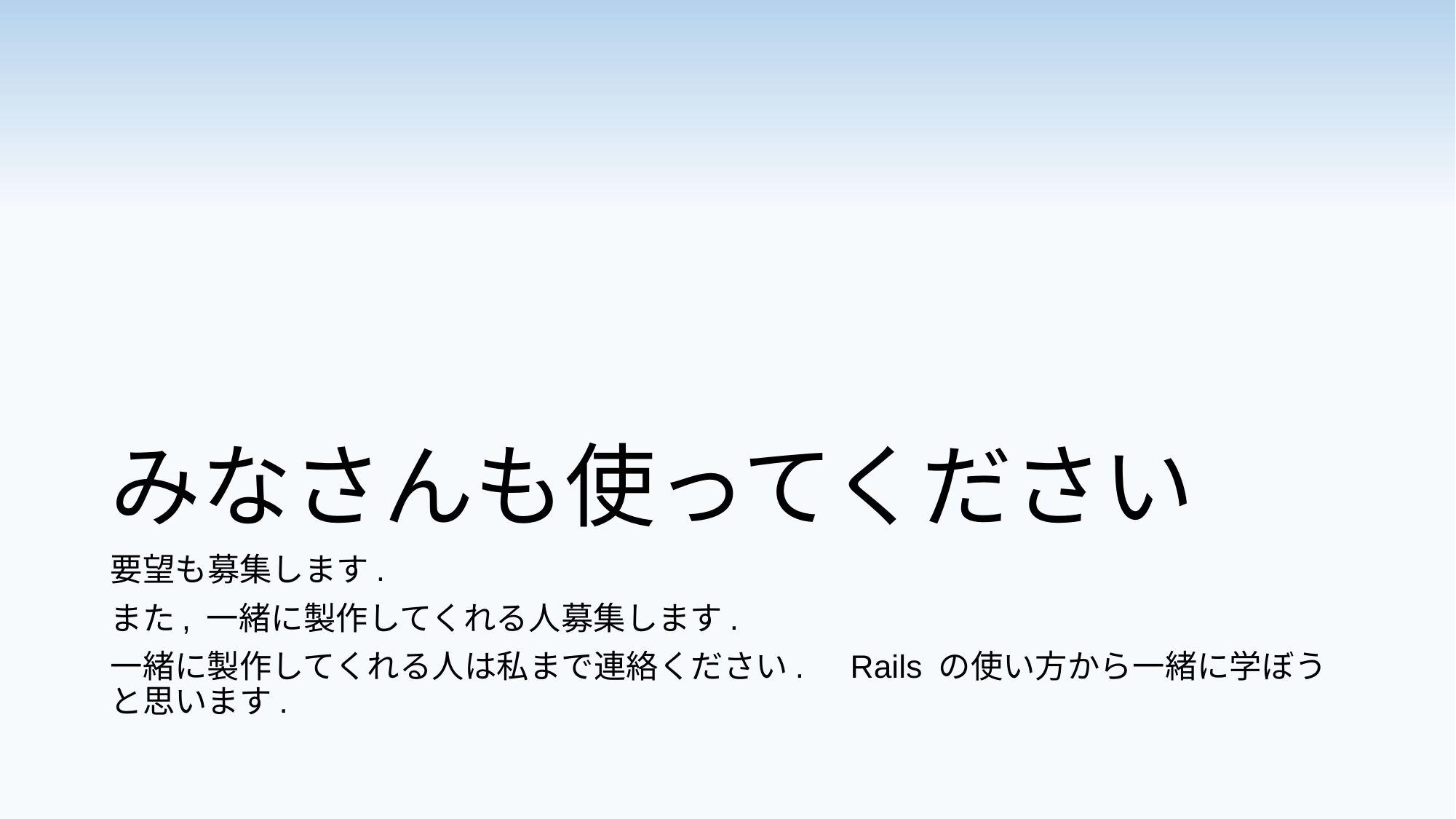

# みなさんも使ってください
要望も募集します.
また, 一緒に製作してくれる人募集します.
一緒に製作してくれる人は私まで連絡ください.　Rails の使い方から一緒に学ぼうと思います.